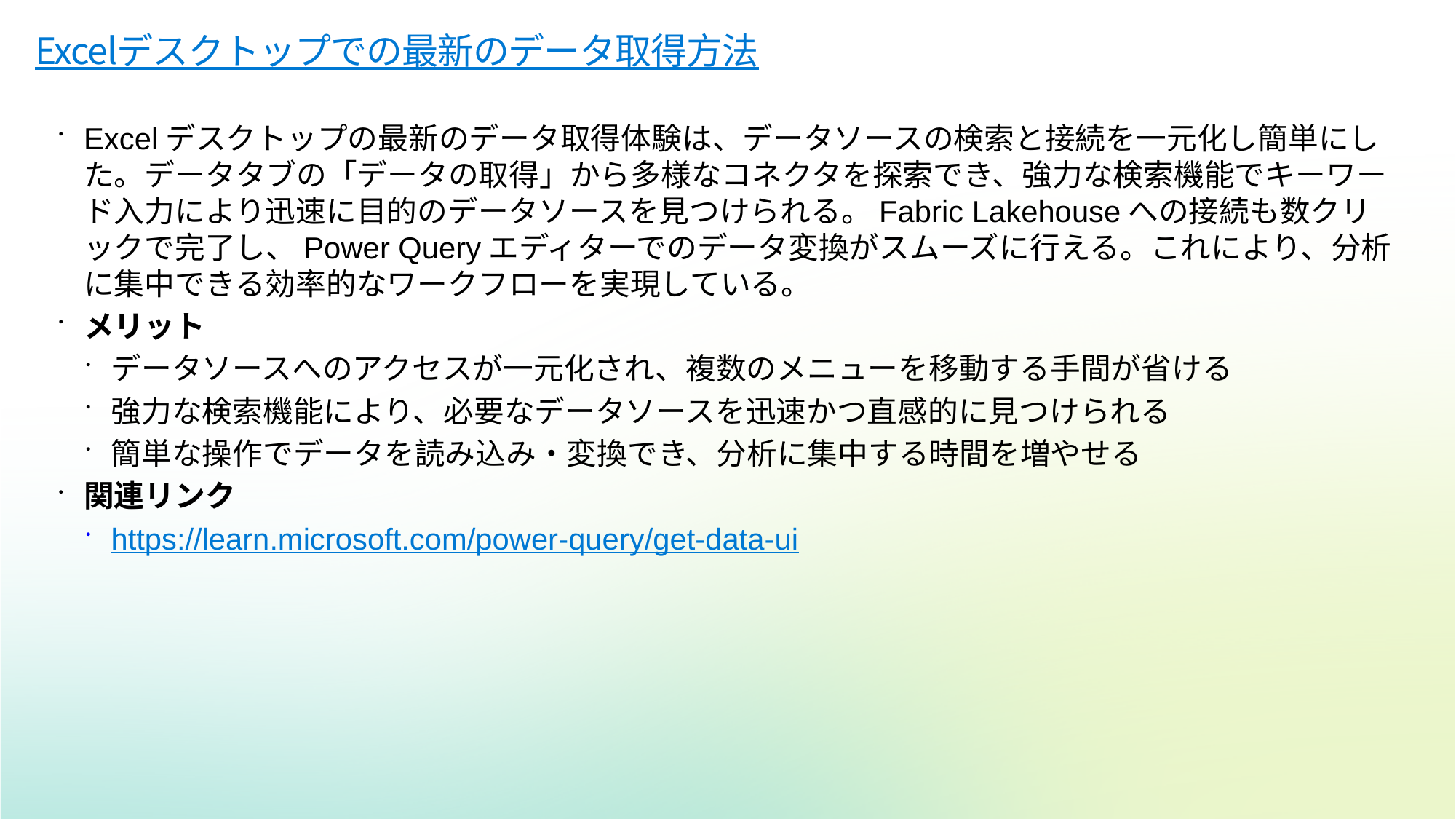

# Excelデスクトップでの最新のデータ取得方法
Excelデスクトップの最新のデータ取得体験は、データソースの検索と接続を一元化し簡単にした。データタブの「データの取得」から多様なコネクタを探索でき、強力な検索機能でキーワード入力により迅速に目的のデータソースを見つけられる。Fabric Lakehouseへの接続も数クリックで完了し、Power Queryエディターでのデータ変換がスムーズに行える。これにより、分析に集中できる効率的なワークフローを実現している。
メリット
データソースへのアクセスが一元化され、複数のメニューを移動する手間が省ける
強力な検索機能により、必要なデータソースを迅速かつ直感的に見つけられる
簡単な操作でデータを読み込み・変換でき、分析に集中する時間を増やせる
関連リンク
https://learn.microsoft.com/power-query/get-data-ui